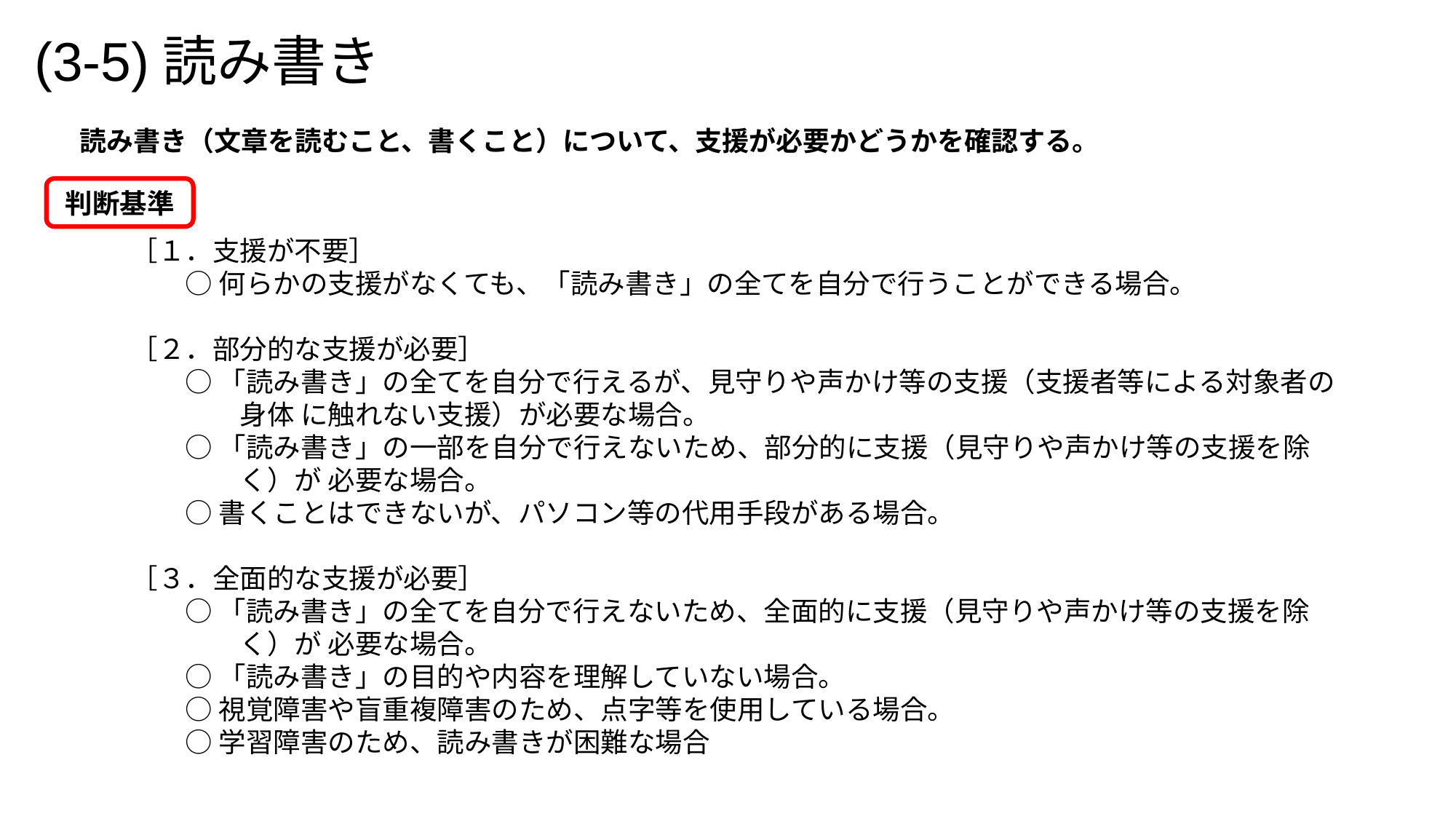

# (3-5)読み書き
読み書き（文章を読むこと、書くこと）について、支援が必要かどうかを確認する。
判断基準
［１．支援が不要］
　　○ 何らかの支援がなくても、「読み書き」の全てを自分で行うことができる場合。

［２．部分的な支援が必要］
　　○ 「読み書き」の全てを自分で行えるが、見守りや声かけ等の支援（支援者等による対象者の
　　　　身体 に触れない支援）が必要な場合。
　　○ 「読み書き」の一部を自分で行えないため、部分的に支援（見守りや声かけ等の支援を除
　　　　く）が 必要な場合。
　　○ 書くことはできないが、パソコン等の代用手段がある場合。

［３．全面的な支援が必要］
　　○ 「読み書き」の全てを自分で行えないため、全面的に支援（見守りや声かけ等の支援を除
　　　　く）が 必要な場合。
　　○ 「読み書き」の目的や内容を理解していない場合。
　　○ 視覚障害や盲重複障害のため、点字等を使用している場合。
　　○ 学習障害のため、読み書きが困難な場合